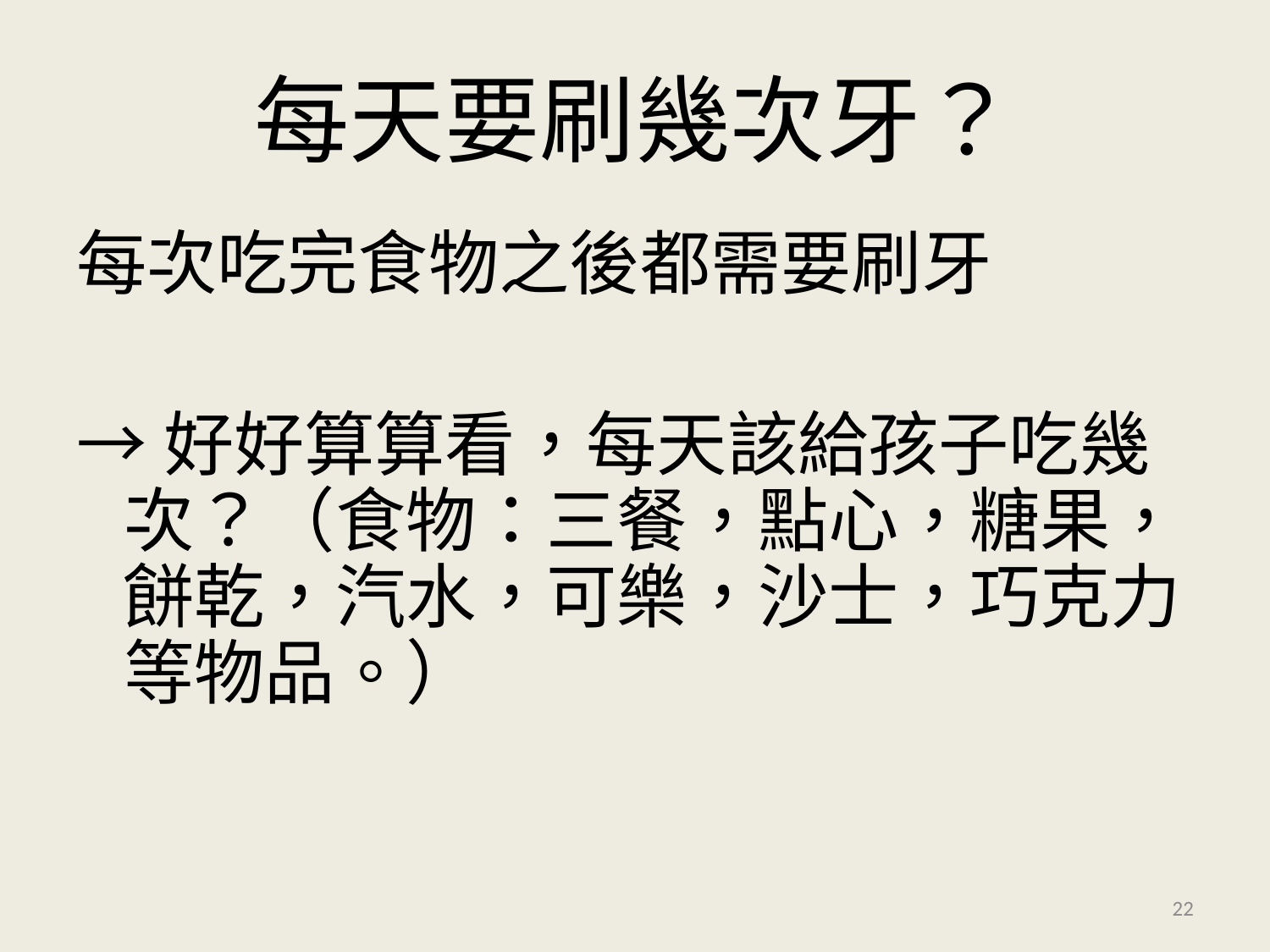

# 每天要刷幾次牙？
每次吃完食物之後都需要刷牙

→好好算算看，每天該給孩子吃幾次？（食物：三餐，點心，糖果，餅乾，汽水，可樂，沙士，巧克力等物品。）
22